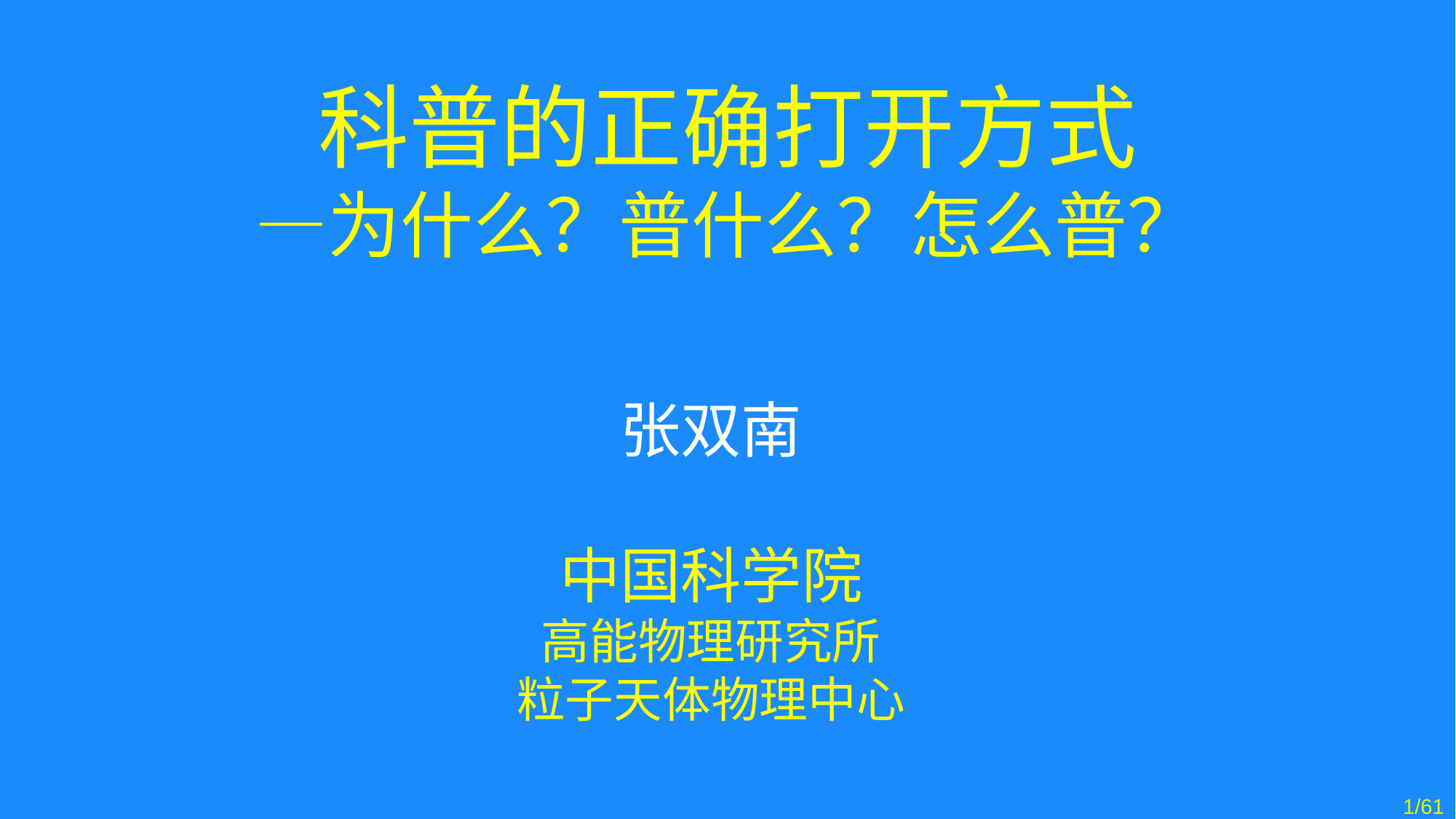

# 科普的正确打开方式 —为什么？普什么？怎么普？
张双南

中国科学院
高能物理研究所
粒子天体物理中心
1/61